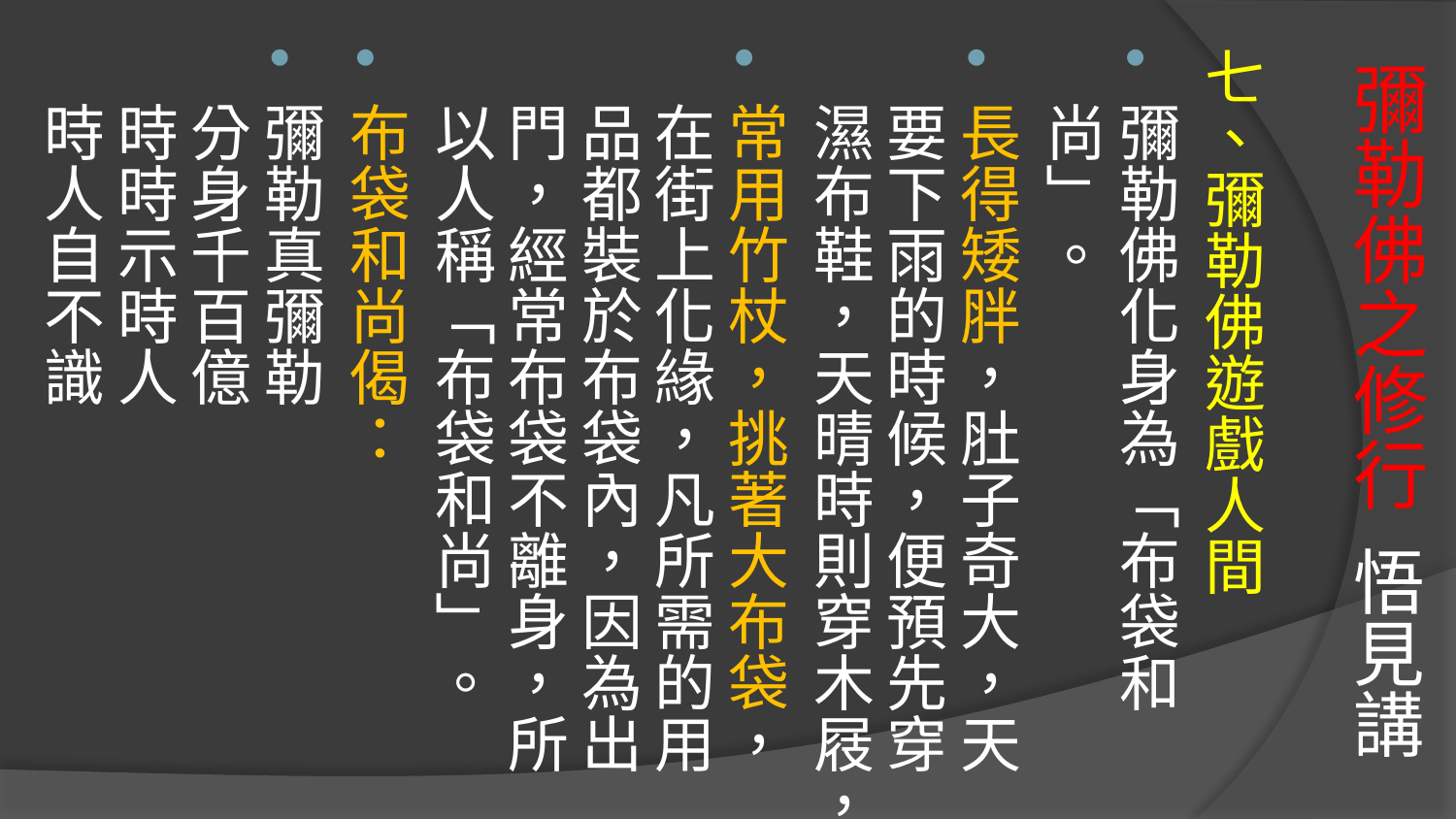

七、彌勒佛遊戲人間
彌勒佛化身為「布袋和尚」。
長得矮胖，肚子奇大，天要下雨的時候，便預先穿濕布鞋，天晴時則穿木屐，
常用竹杖，挑著大布袋，在街上化緣，凡所需的用品都裝於布袋內，因為出門，經常布袋不離身，所以人稱「布袋和尚」。
布袋和尚偈：
彌勒真彌勒 
分身千百億 
時時示時人 
時人自不識
# 彌勒佛之修行  悟見講